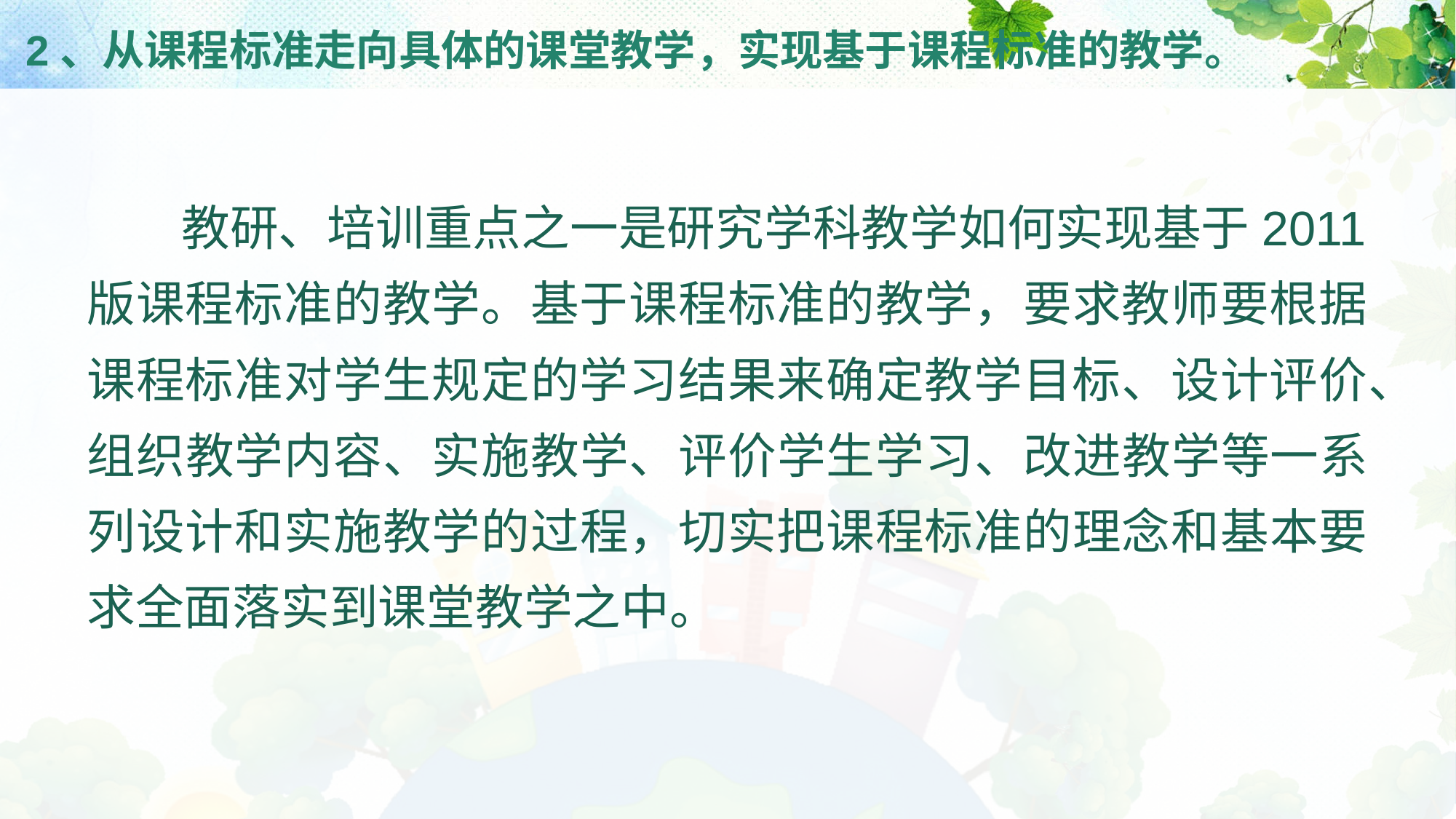

# 2、从课程标准走向具体的课堂教学，实现基于课程标准的教学。
教研、培训重点之一是研究学科教学如何实现基于2011版课程标准的教学。基于课程标准的教学，要求教师要根据课程标准对学生规定的学习结果来确定教学目标、设计评价、组织教学内容、实施教学、评价学生学习、改进教学等一系列设计和实施教学的过程，切实把课程标准的理念和基本要求全面落实到课堂教学之中。